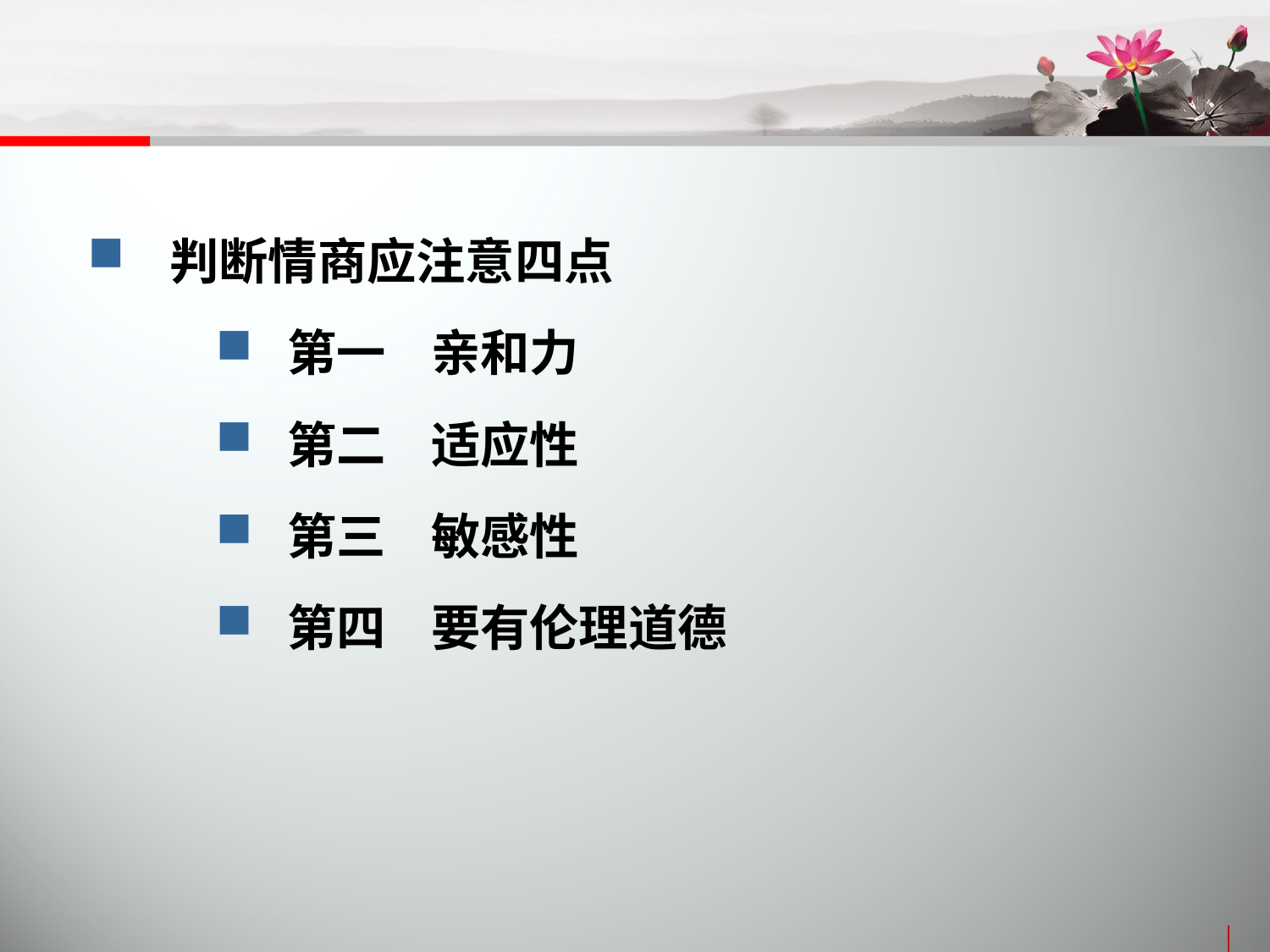

判断情商应注意四点
  第一    亲和力
  第二    适应性
  第三    敏感性
  第四    要有伦理道德